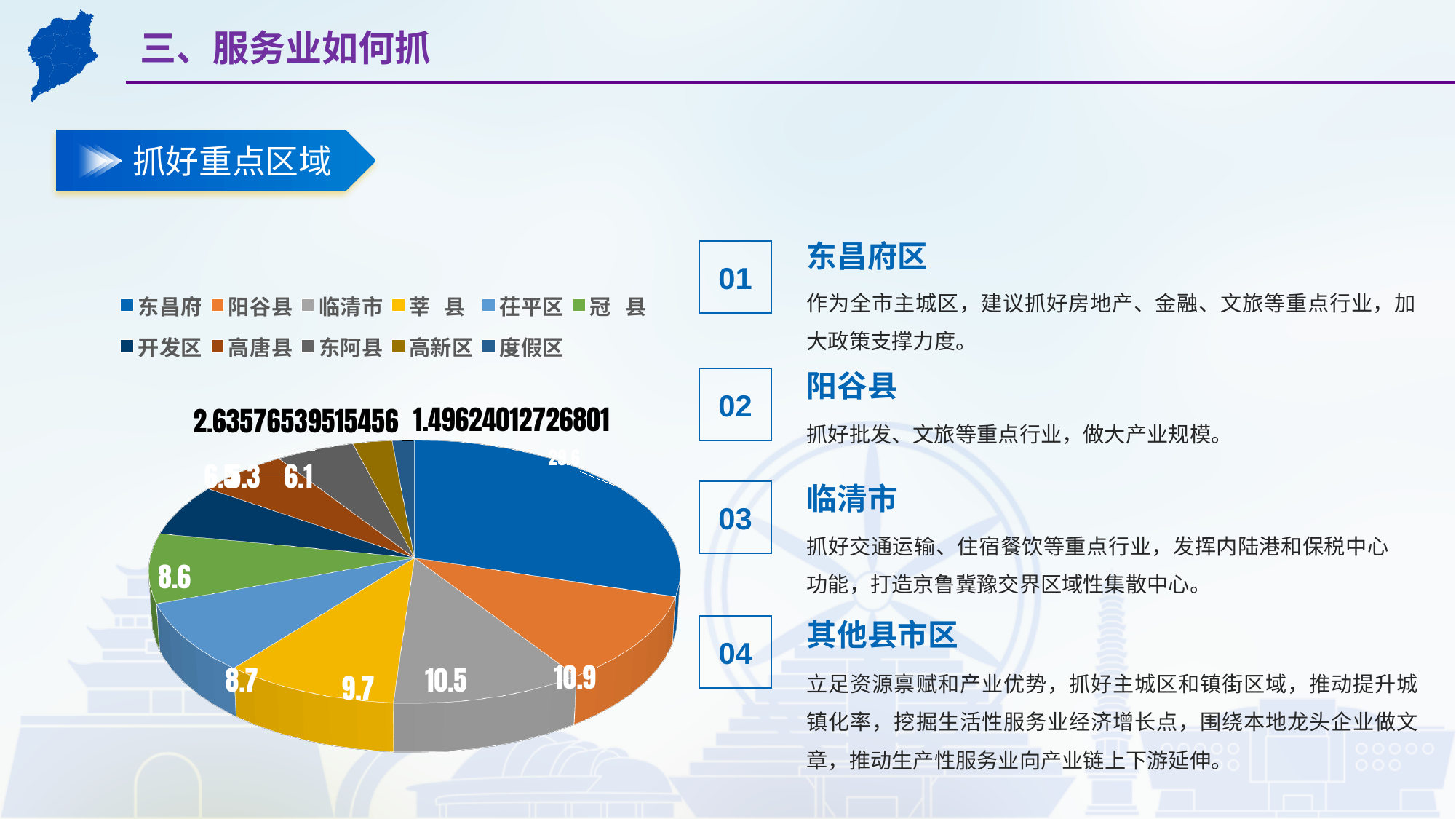

三、服务业如何抓

抓好重点区域

[unsupported chart]

东昌府区
01
作为全市主城区，建议抓好房地产、金融、文旅等重点行业，加大政策支撑力度。
阳谷县
02
抓好批发、文旅等重点行业，做大产业规模。
临清市
03
抓好交通运输、住宿餐饮等重点行业，发挥内陆港和保税中心功能，打造京鲁冀豫交界区域性集散中心。
其他县市区
04
立足资源禀赋和产业优势，抓好主城区和镇街区域，推动提升城镇化率，挖掘生活性服务业经济增长点，围绕本地龙头企业做文章，推动生产性服务业向产业链上下游延伸。